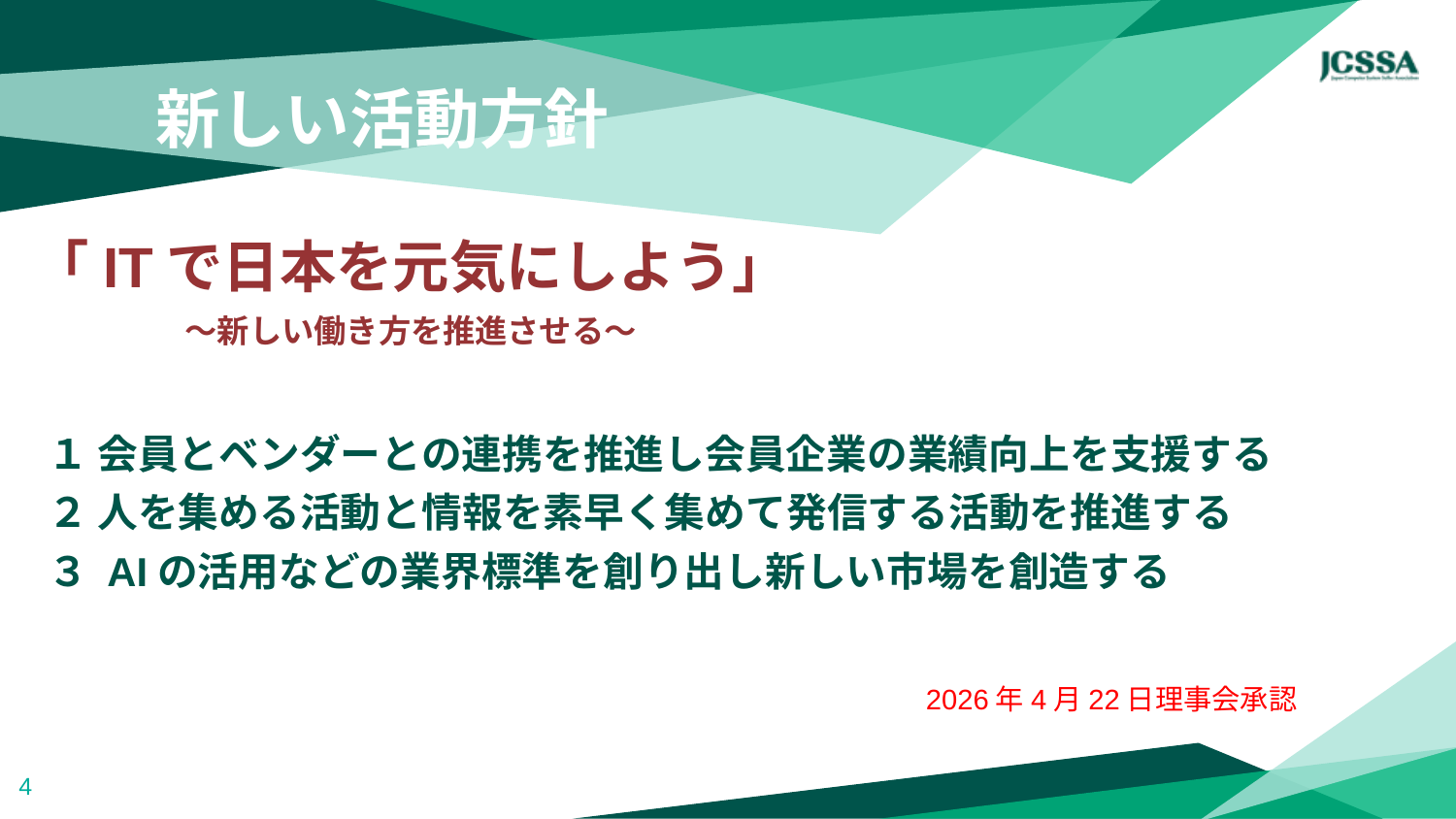

# 新しい活動方針
「ITで日本を元気にしよう」
～新しい働き方を推進させる～

１ 会員とベンダーとの連携を推進し会員企業の業績向上を支援する
２ 人を集める活動と情報を素早く集めて発信する活動を推進する
３ AIの活用などの業界標準を創り出し新しい市場を創造する

　　2026年4月22日理事会承認
4